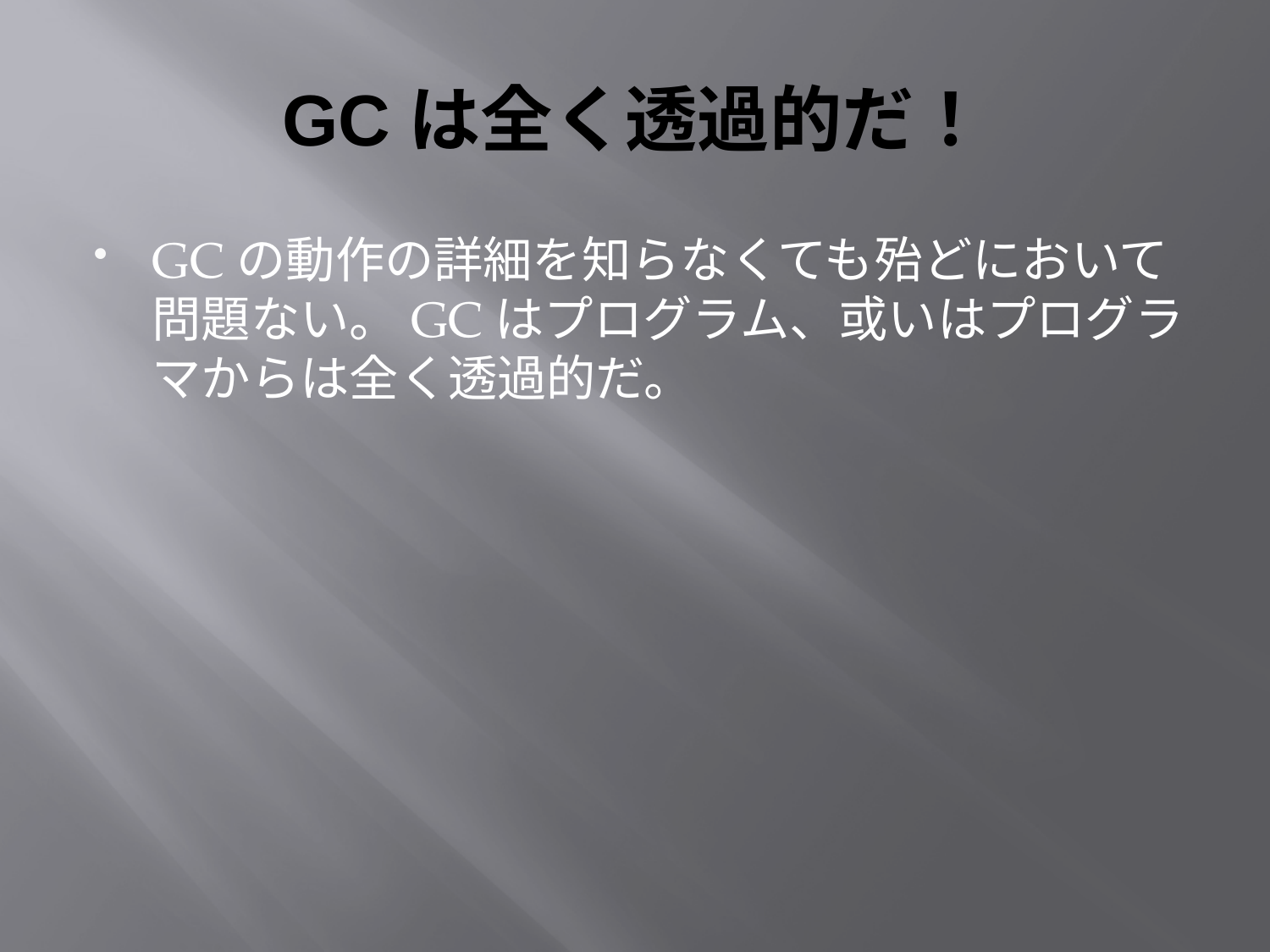

# GCは全く透過的だ！
GCの動作の詳細を知らなくても殆どにおいて問題ない。GCはプログラム、或いはプログラマからは全く透過的だ。